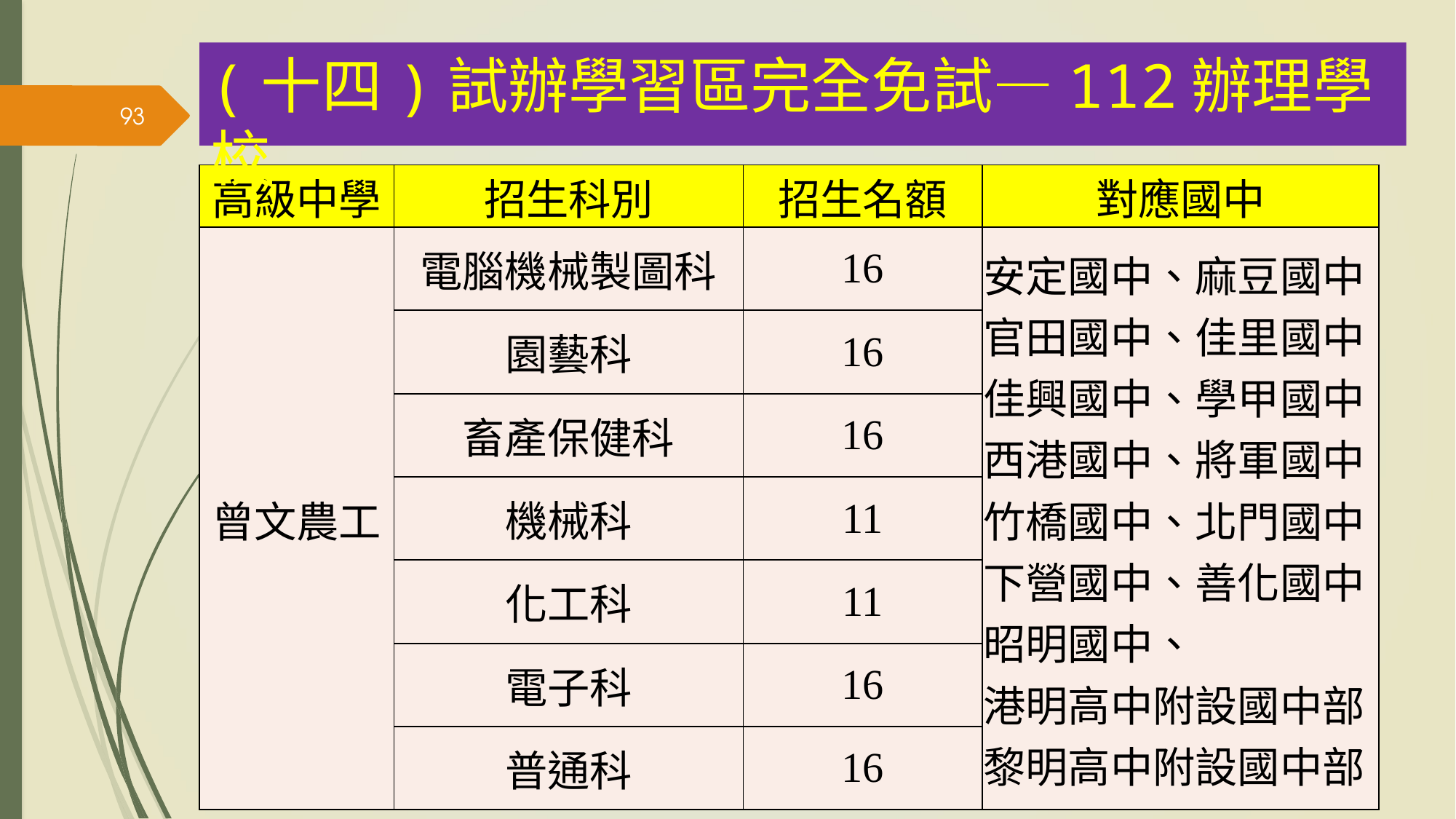

(十四)試辦學習區完全免試—112辦理學校
93
| 高級中學 | 招生科別 | 招生名額 | 對應國中 |
| --- | --- | --- | --- |
| 曾文農工 | 電腦機械製圖科 | 16 | 安定國中、麻豆國中官田國中、佳里國中佳興國中、學甲國中西港國中、將軍國中竹橋國中、北門國中下營國中、善化國中 昭明國中、 港明高中附設國中部黎明高中附設國中部 |
|  | 園藝科 | 16 |  |
|  | 畜產保健科 | 16 |  |
|  | 機械科 | 11 |  |
|  | 化工科 | 11 |  |
|  | 電子科 | 16 |  |
|  | 普通科 | 16 |  |